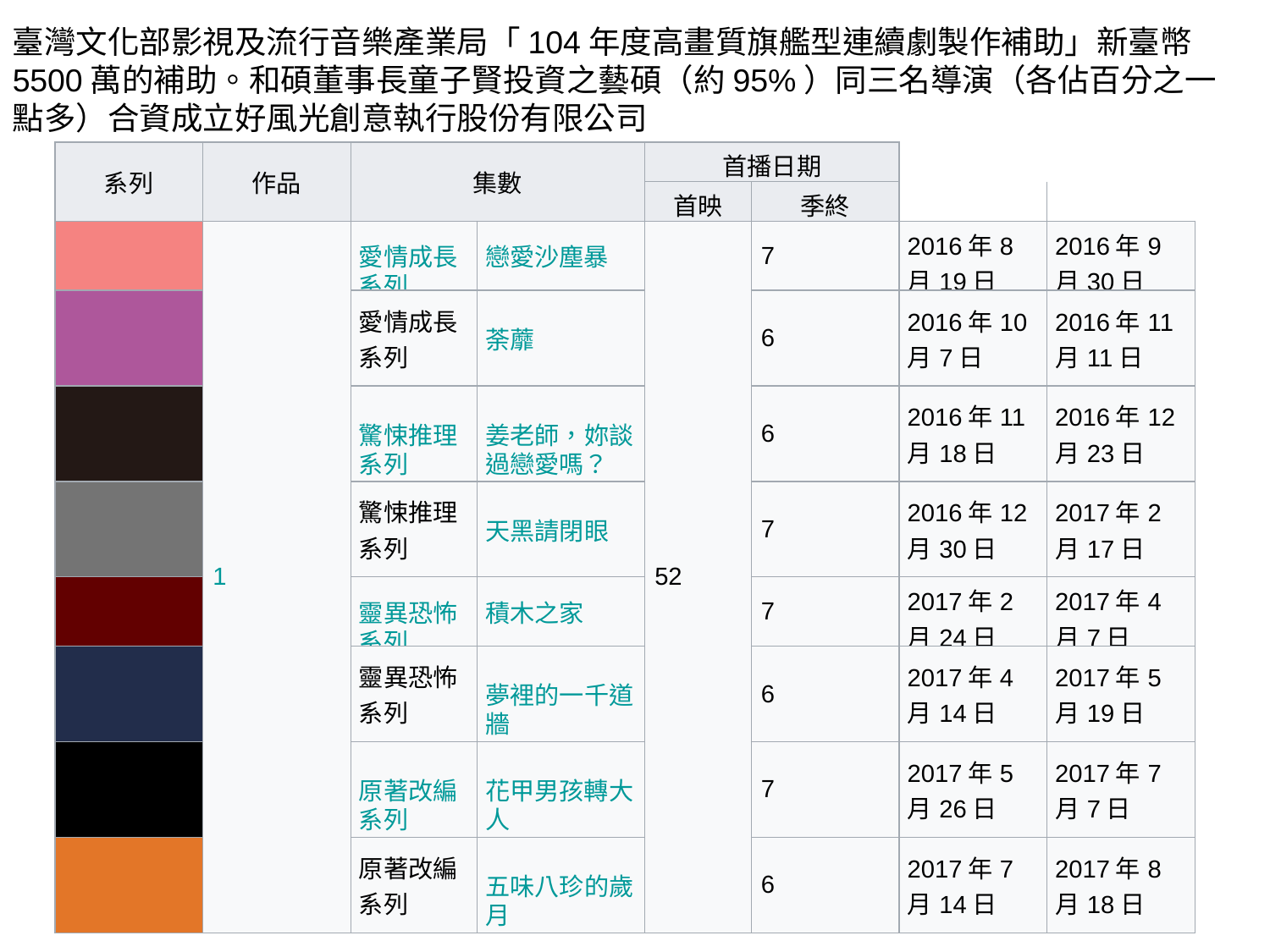

臺灣文化部影視及流行音樂產業局「104年度高畫質旗艦型連續劇製作補助」新臺幣5500萬的補助。和碩董事長童子賢投資之藝碩（約95%）同三名導演（各佔百分之一點多）合資成立好風光創意執行股份有限公司
| 系列 | 作品 | 集數 |  | 首播日期 |  |  |  |
| --- | --- | --- | --- | --- | --- | --- | --- |
|  |  |  |  | 首映 | 季終 |  |  |
|  | 1 | 愛情成長系列 | 戀愛沙塵暴 | 52 | 7 | 2016年8月19日 | 2016年9月30日 |
|  |  | 愛情成長系列 | 荼蘼 |  | 6 | 2016年10月7日 | 2016年11月11日 |
|  |  | 驚悚推理系列 | 姜老師，妳談過戀愛嗎？ |  | 6 | 2016年11月18日 | 2016年12月23日 |
|  |  | 驚悚推理系列 | 天黑請閉眼 |  | 7 | 2016年12月30日 | 2017年2月17日 |
|  |  | 靈異恐怖系列 | 積木之家 |  | 7 | 2017年2月24日 | 2017年4月7日 |
|  |  | 靈異恐怖系列 | 夢裡的一千道牆 |  | 6 | 2017年4月14日 | 2017年5月19日 |
|  |  | 原著改編系列 | 花甲男孩轉大人 |  | 7 | 2017年5月26日 | 2017年7月7日 |
|  |  | 原著改編系列 | 五味八珍的歲月 |  | 6 | 2017年7月14日 | 2017年8月18日 |